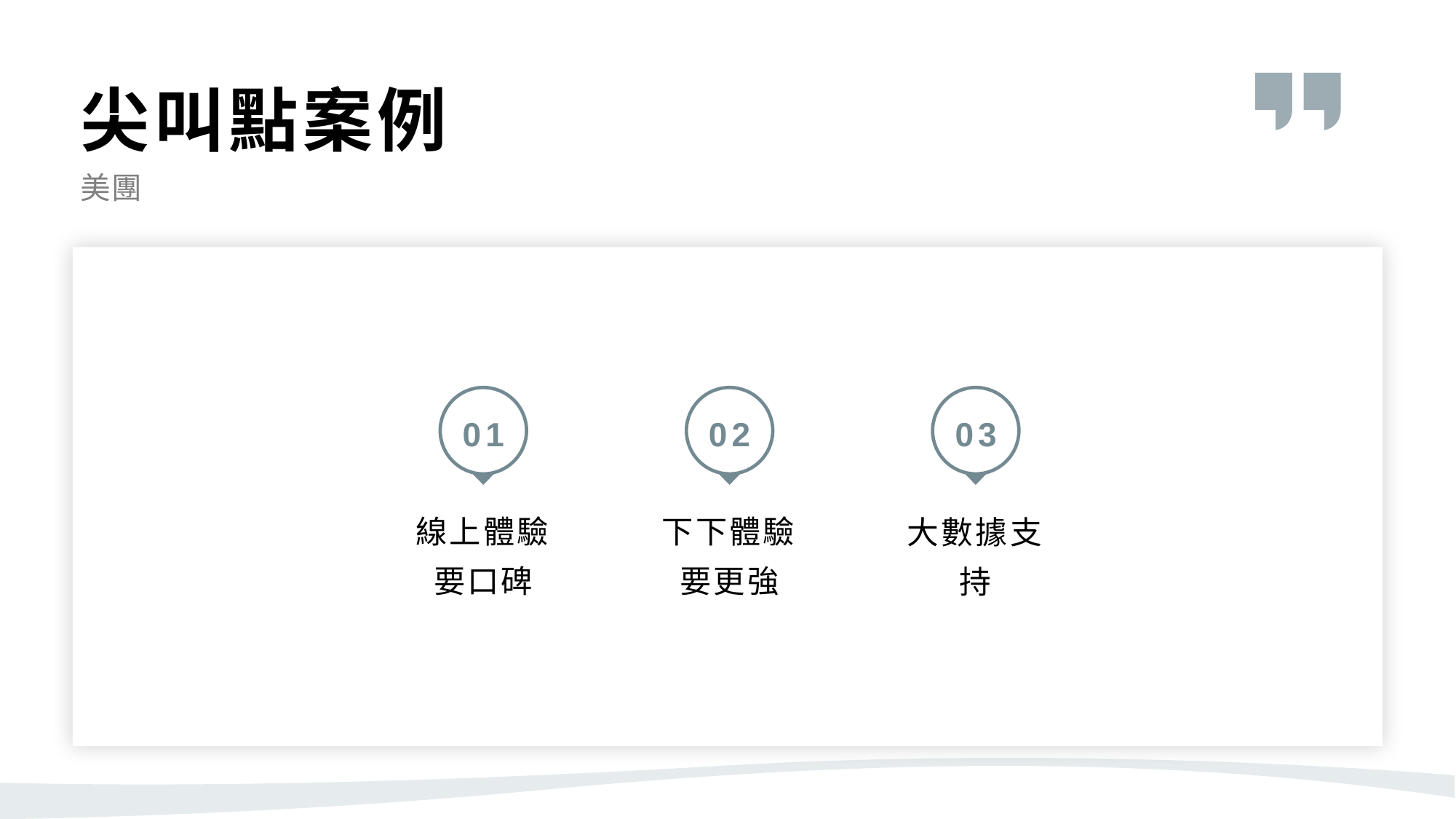

尖叫點案例

美團

01
02
03

線上體驗要口碑
下下體驗要更強
大數據支持